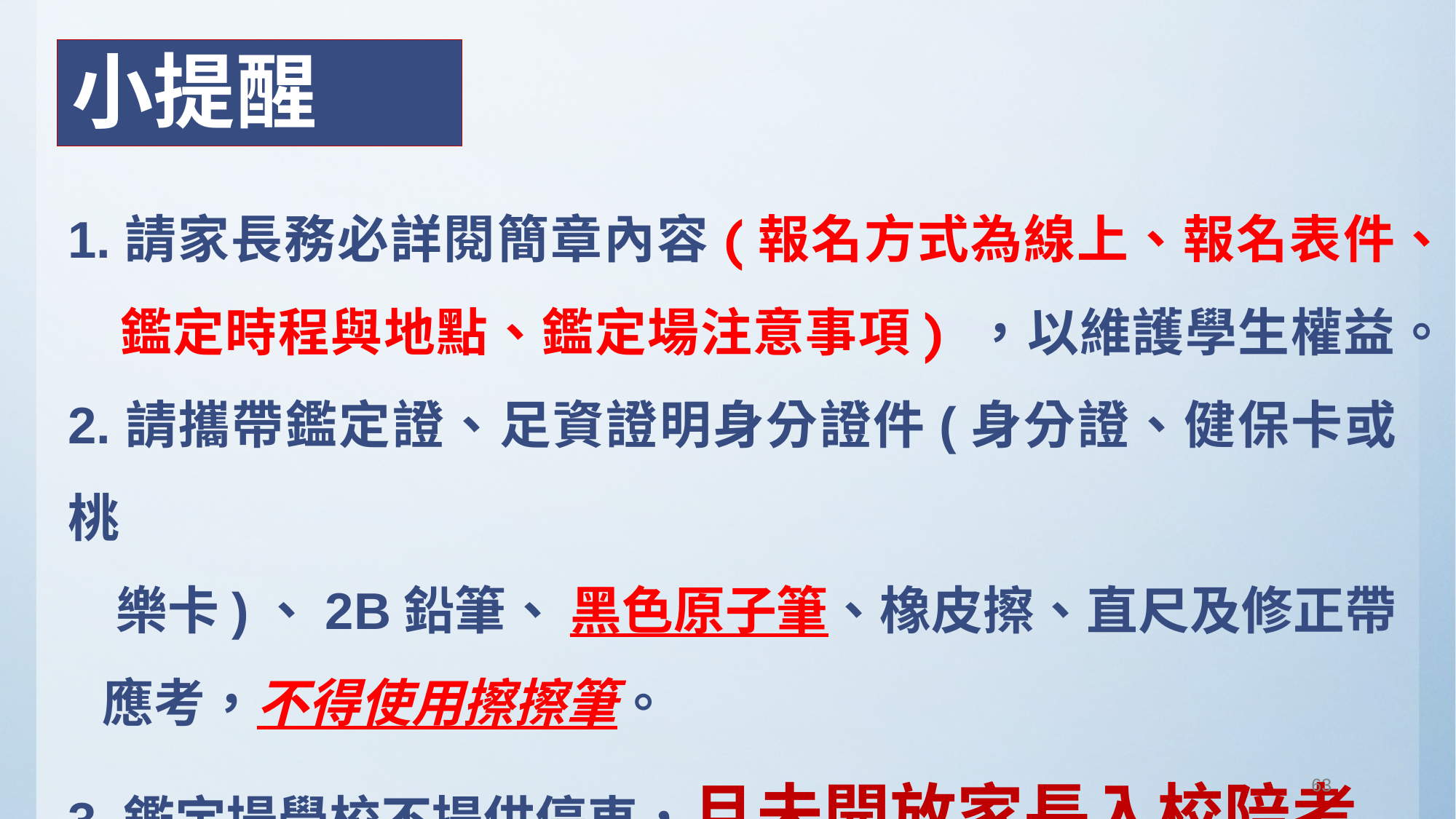

# 小提醒
1.請家長務必詳閱簡章內容(報名方式為線上、報名表件、
   鑑定時程與地點、鑑定場注意事項) ，以維護學生權益。
2.請攜帶鑑定證、足資證明身分證件(身分證、健保卡或桃
   樂卡)、2B鉛筆、 黑色原子筆、橡皮擦、直尺及修正帶應考，不得使用擦擦筆。
3.鑑定場學校不提供停車，且未開放家長入校陪考

63